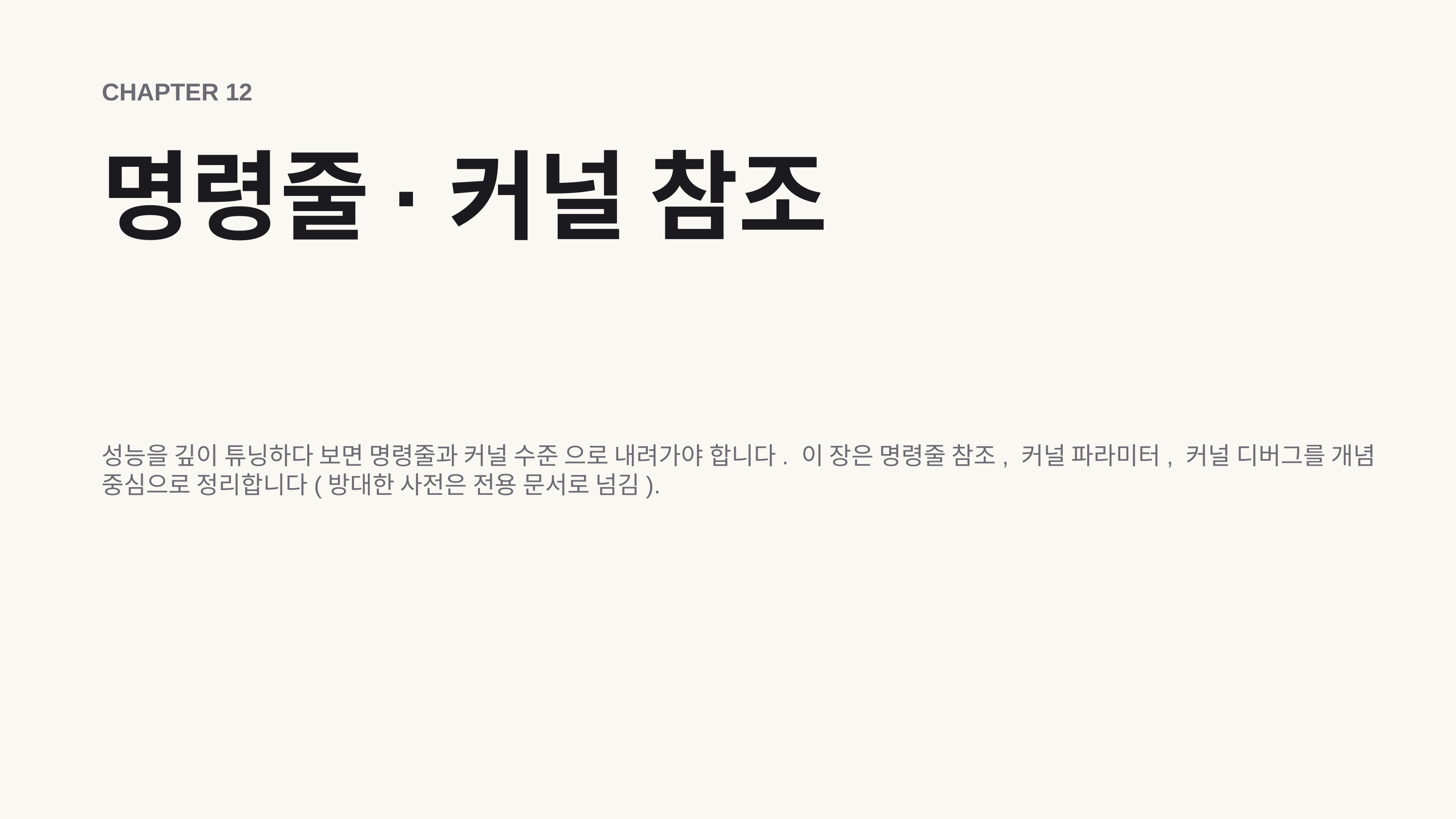

CHAPTER 12
명령줄·커널 참조
성능을 깊이 튜닝하다 보면 명령줄과 커널 수준 으로 내려가야 합니다. 이 장은 명령줄 참조, 커널 파라미터, 커널 디버그를 개념 중심으로 정리합니다(방대한 사전은 전용 문서로 넘김).